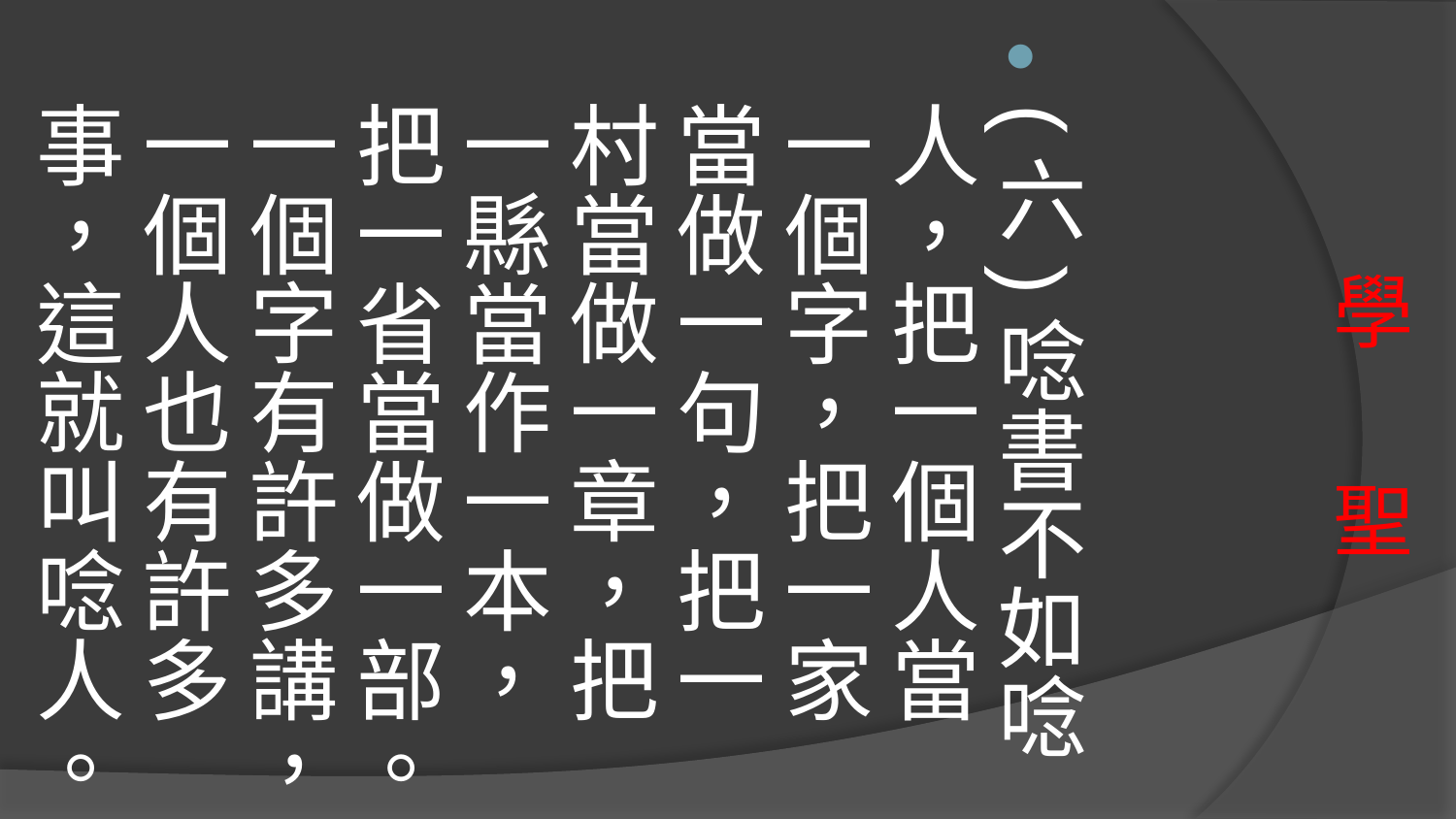

(六)唸書不如唸人，把一個人當一個字，把一家當做一句，把一村當做一章，把一縣當作一本，把一省當做一部。一個字有許多講，一個人也有許多事，這就叫唸人。
# 學       聖